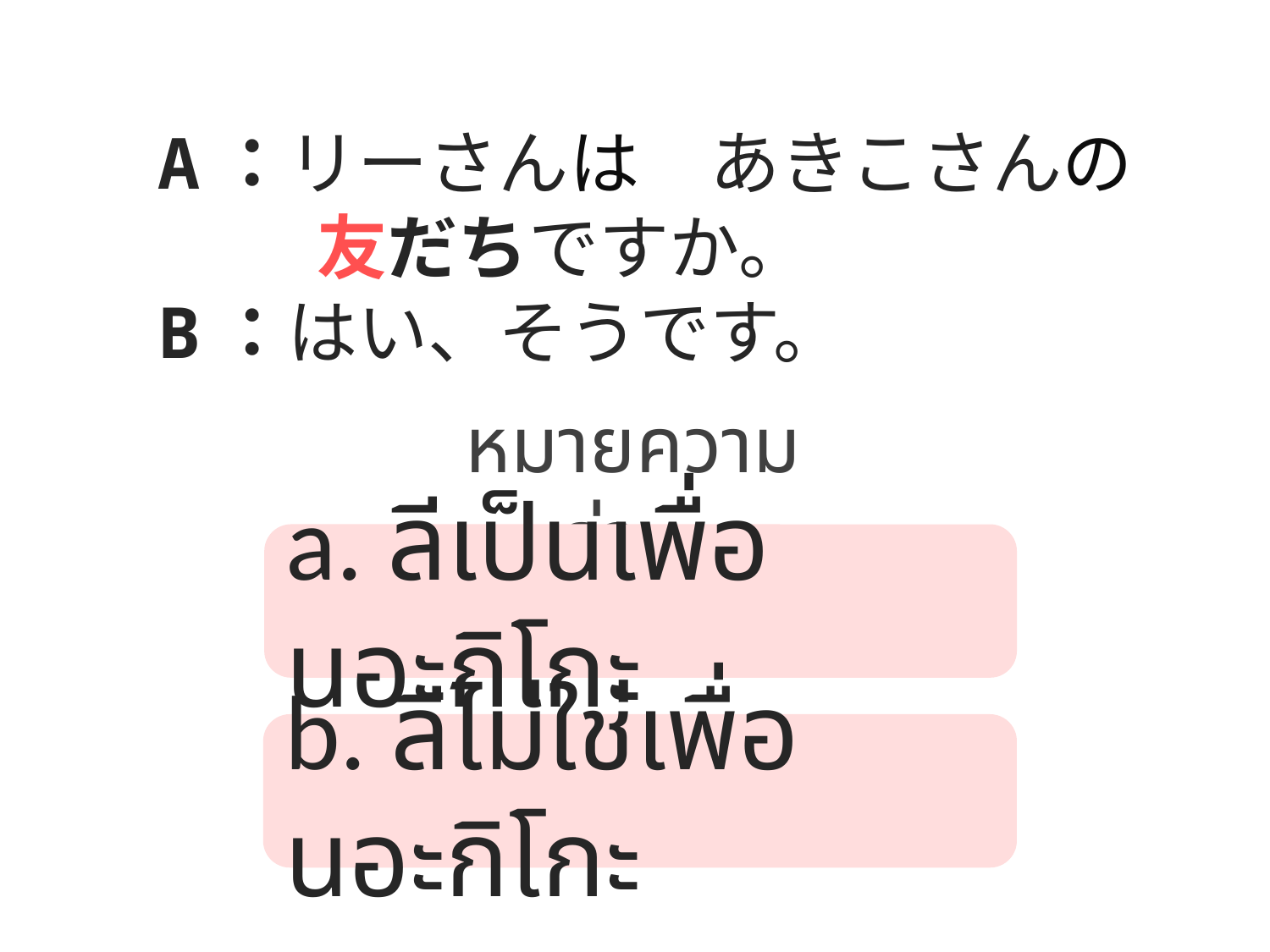

A：リーさんは　あきこさんの
         友だちですか。
B：はい、そうです。

หมายความว่า...
a. ลีเป็นเพื่อนอะกิโกะ
b. ลีไม่ใช่เพื่อนอะกิโกะ